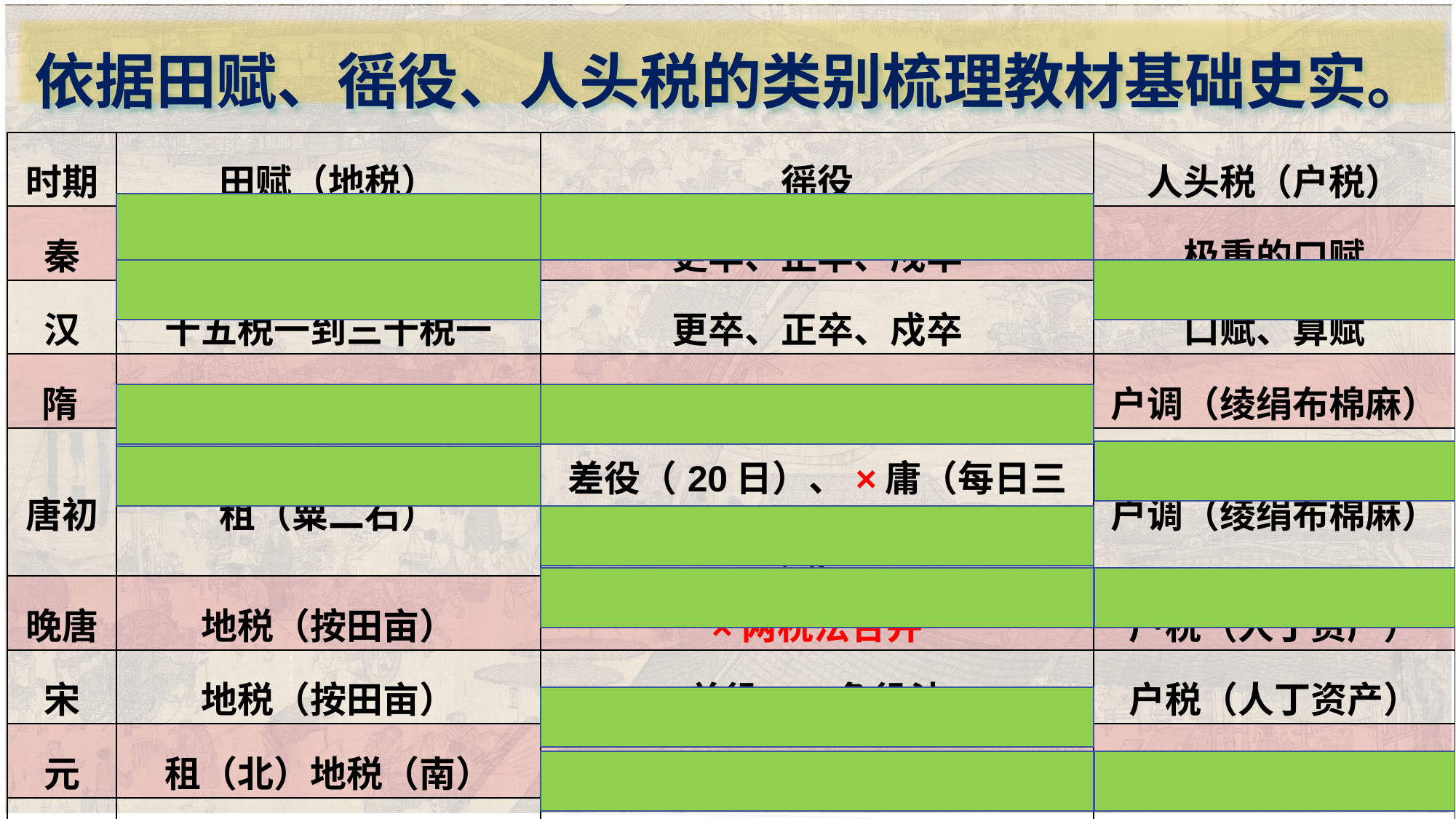

依据田赋、徭役、人头税的类别梳理教材基础史实。
| 时期 | 田赋（地税） | 徭役 | 人头税（户税） |
| --- | --- | --- | --- |
| 秦 | 泰半之税三分之二 | 更卒、正卒、戍卒 | 极重的口赋 |
| 汉 | 十五税一到三十税一 | 更卒、正卒、戍卒 | 口赋、算赋 |
| 隋 | 租（粟三石） | 役（二旬） | 户调（绫绢布棉麻） |
| 唐初 | 租（粟二石） | 差役（20日）、×庸（每日三尺） | 户调（绫绢布棉麻） |
| 晚唐 | 地税（按田亩） | ×两税法合并 | 户税（人丁资产） |
| 宋 | 地税（按田亩） | 差役、×免役法 | 户税（人丁资产） |
| 元 | 租（北）地税（南） | 差役、×科差 | 调（北）户税（南） |
| 明初 | 地税（按田亩） | 差役 | 户税（人丁资产） |
| 晚明 | 地税（按田亩） | ×一条鞭法合并 | 户税（合并征收） |
| 清 | 地税（按田亩） | × | ×（摊丁入亩） |